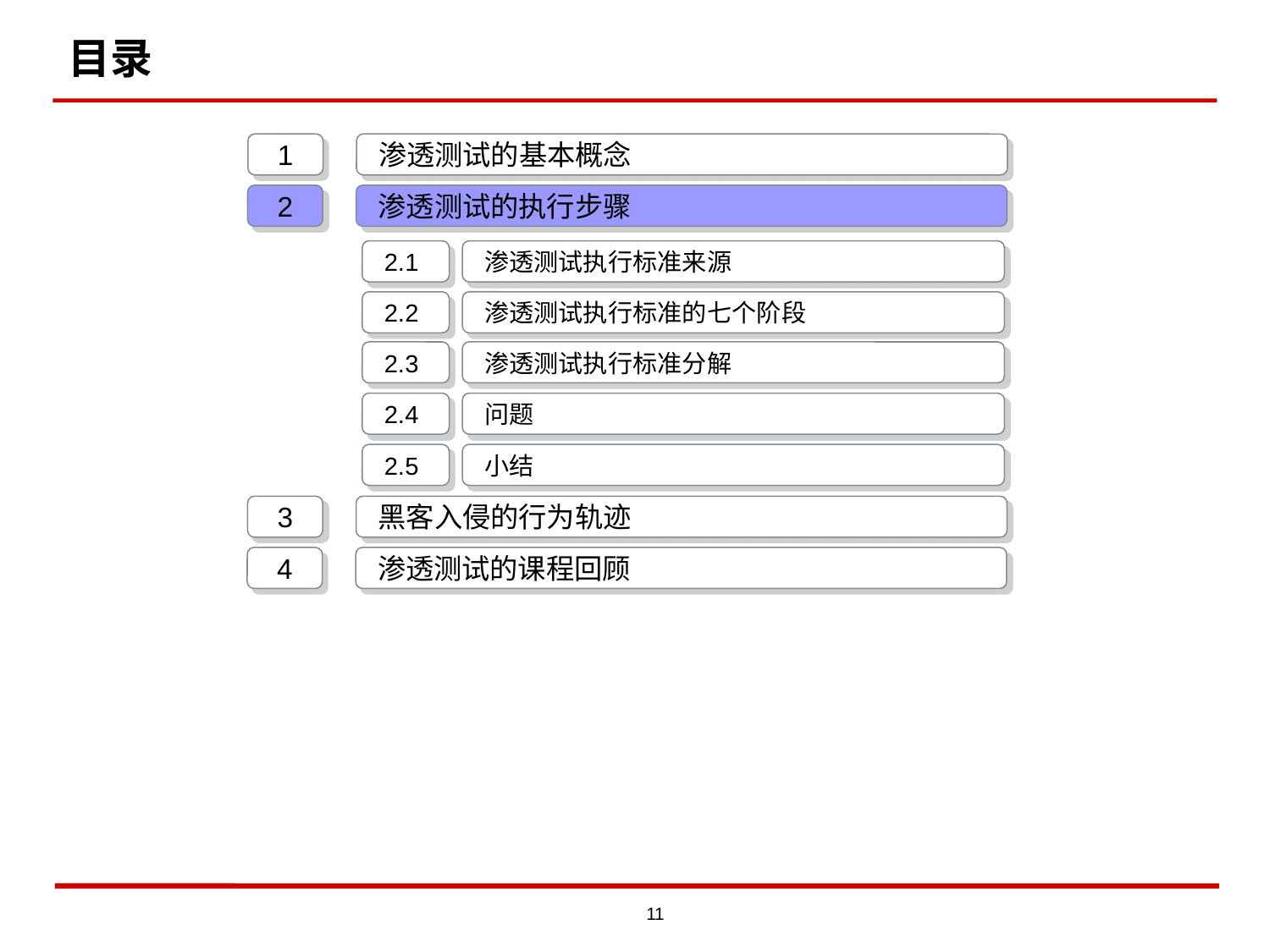

# 目录
1
渗透测试的基本概念
2
渗透测试的执行步骤
2.1
渗透测试执行标准来源
2.2
渗透测试执行标准的七个阶段
2.3
渗透测试执行标准分解
2.4
问题
2.5
小结
3
黑客入侵的行为轨迹
4
渗透测试的课程回顾